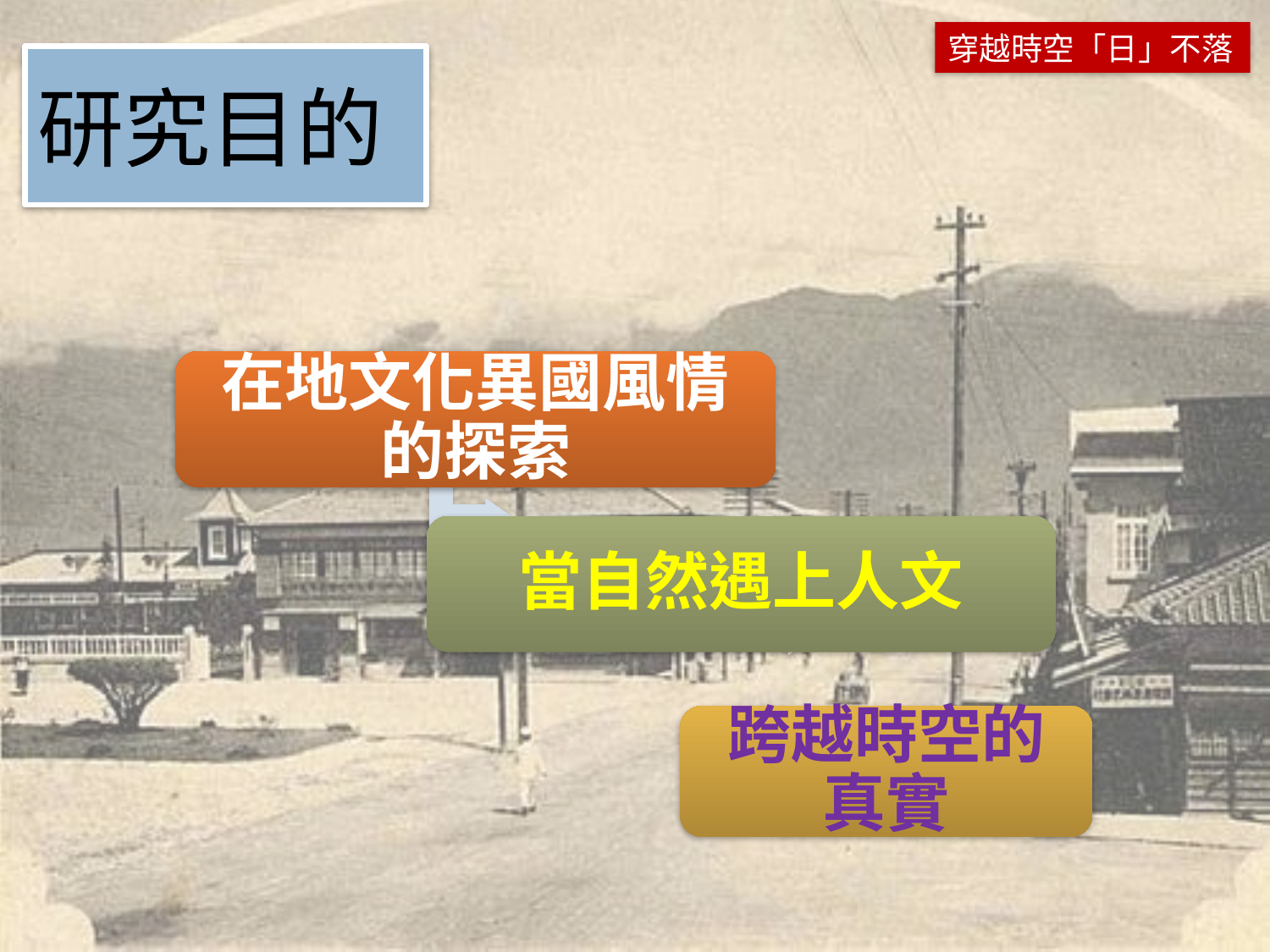

穿越時空「日」不落
研究目的
在地文化異國風情的探索
當自然遇上人文
跨越時空的真實